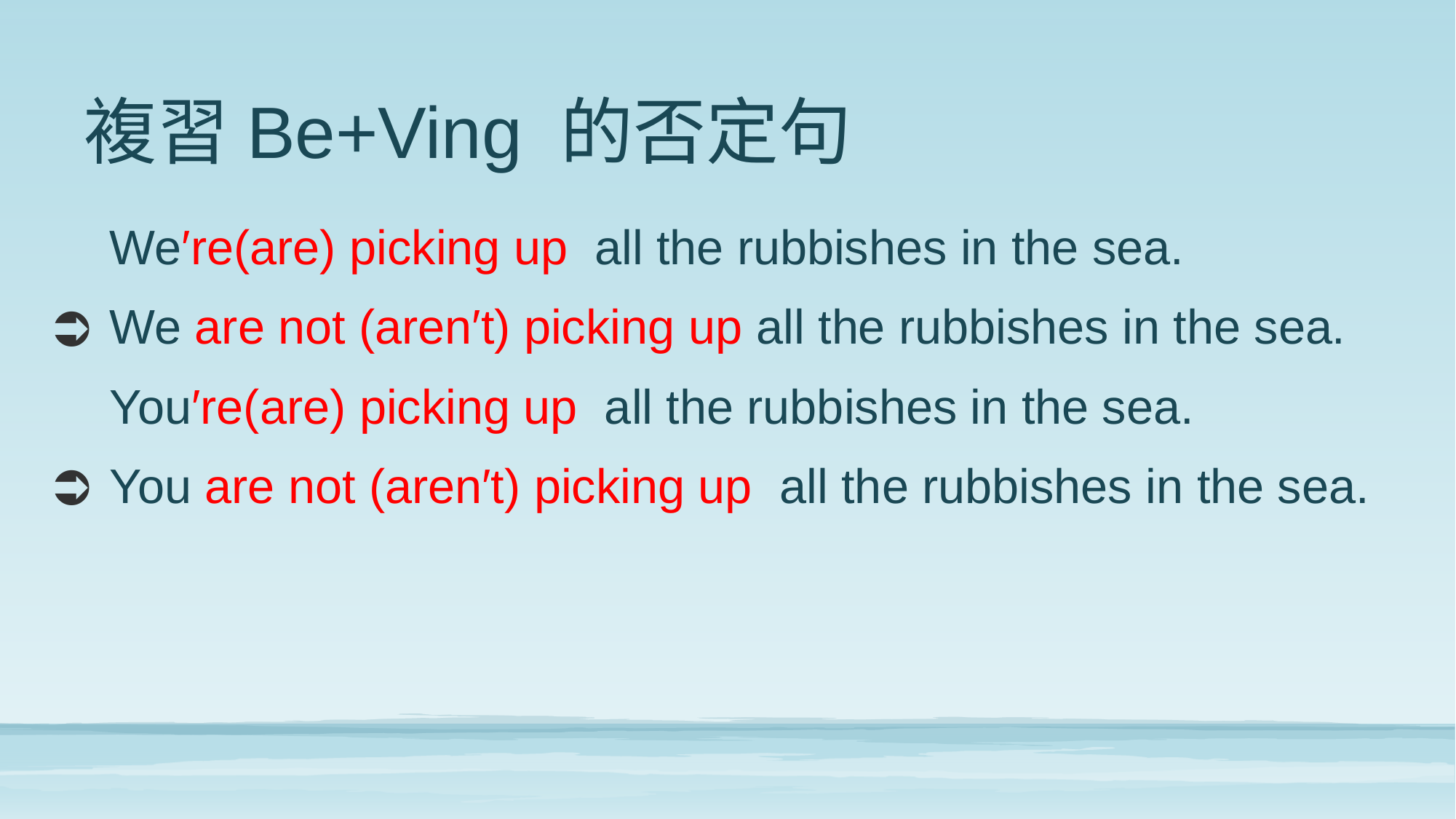

# 複習Be+Ving 的否定句
We′re(are) picking up  all the rubbishes in the sea.
We are not (aren′t) picking up all the rubbishes in the sea.
You′re(are) picking up  all the rubbishes in the sea.
You are not (aren′t) picking up  all the rubbishes in the sea.
⮊
⮊